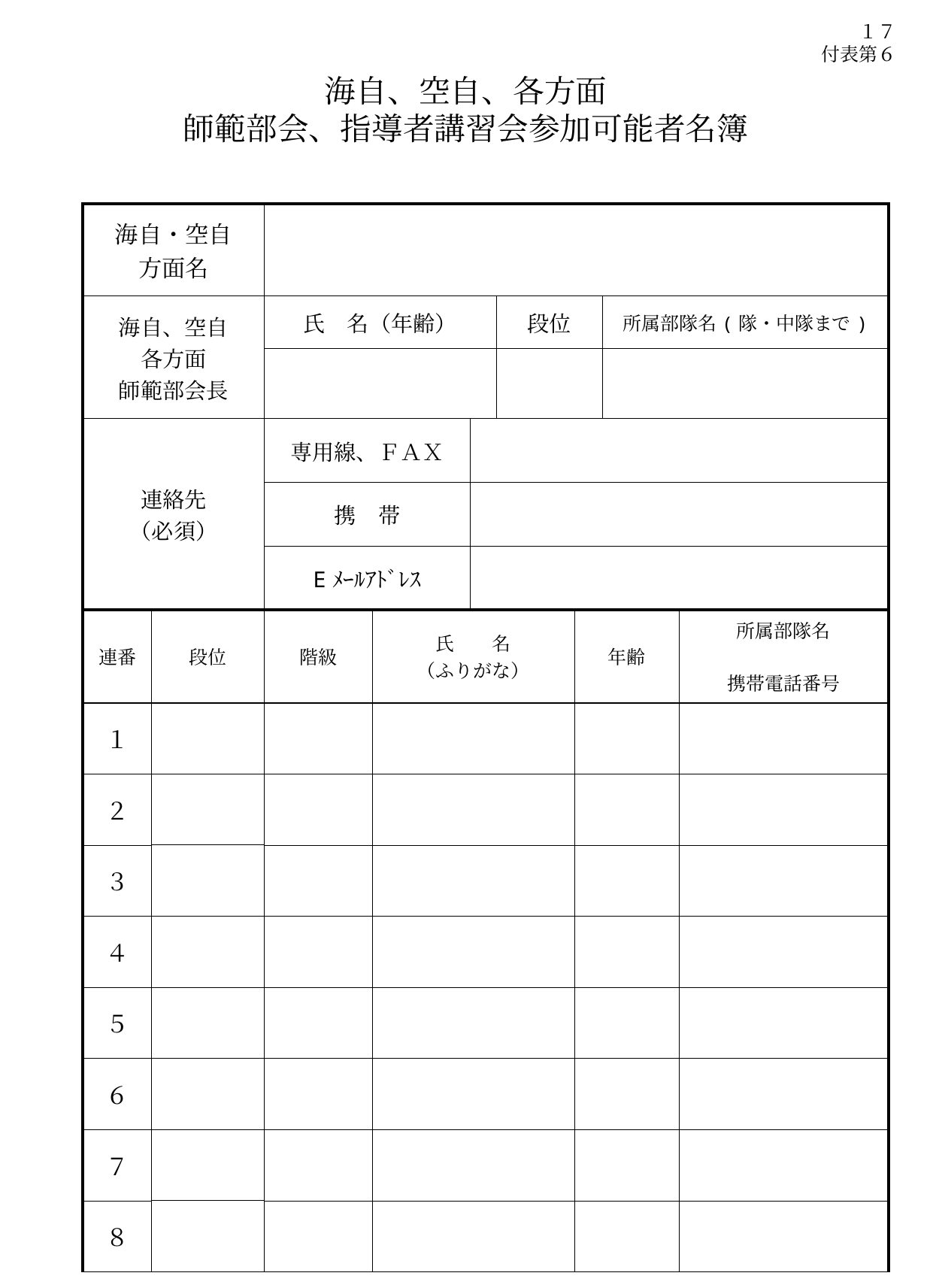

１７
付表第６
海自、空自、各方面
師範部会、指導者講習会参加可能者名簿
| 海自・空自 方面名 |  |  |  |  |  |  |  |  |
| --- | --- | --- | --- | --- | --- | --- | --- | --- |
| 海自、空自 各方面 師範部会長 |  | 氏　名（年齢） |  |  | 段位 |  | 所属部隊名(隊・中隊まで) |  |
|  |  |  |  |  |  |  |  |  |
| 連絡先 （必須） |  | 専用線、ＦＡＸ |  |  |  |  |  |  |
|  |  | 携　帯 |  |  |  |  |  |  |
|  |  | Eﾒｰﾙｱﾄﾞﾚｽ |  |  |  |  |  |  |
| 連番 | 段位 | 階級 | 氏　　名 （ふりがな） |  |  | 年齢 |  | 所属部隊名 携帯電話番号 |
| １ |  |  |  |  |  |  |  |  |
| ２ |  |  |  |  |  |  |  |  |
| ３ |  |  |  |  |  |  |  |  |
| ４ |  |  |  |  |  |  |  |  |
| ５ |  |  |  |  |  |  |  |  |
| ６ |  |  |  |  |  |  |  |  |
| ７ |  |  |  |  |  |  |  |  |
| ８ |  |  |  |  |  |  |  |  |